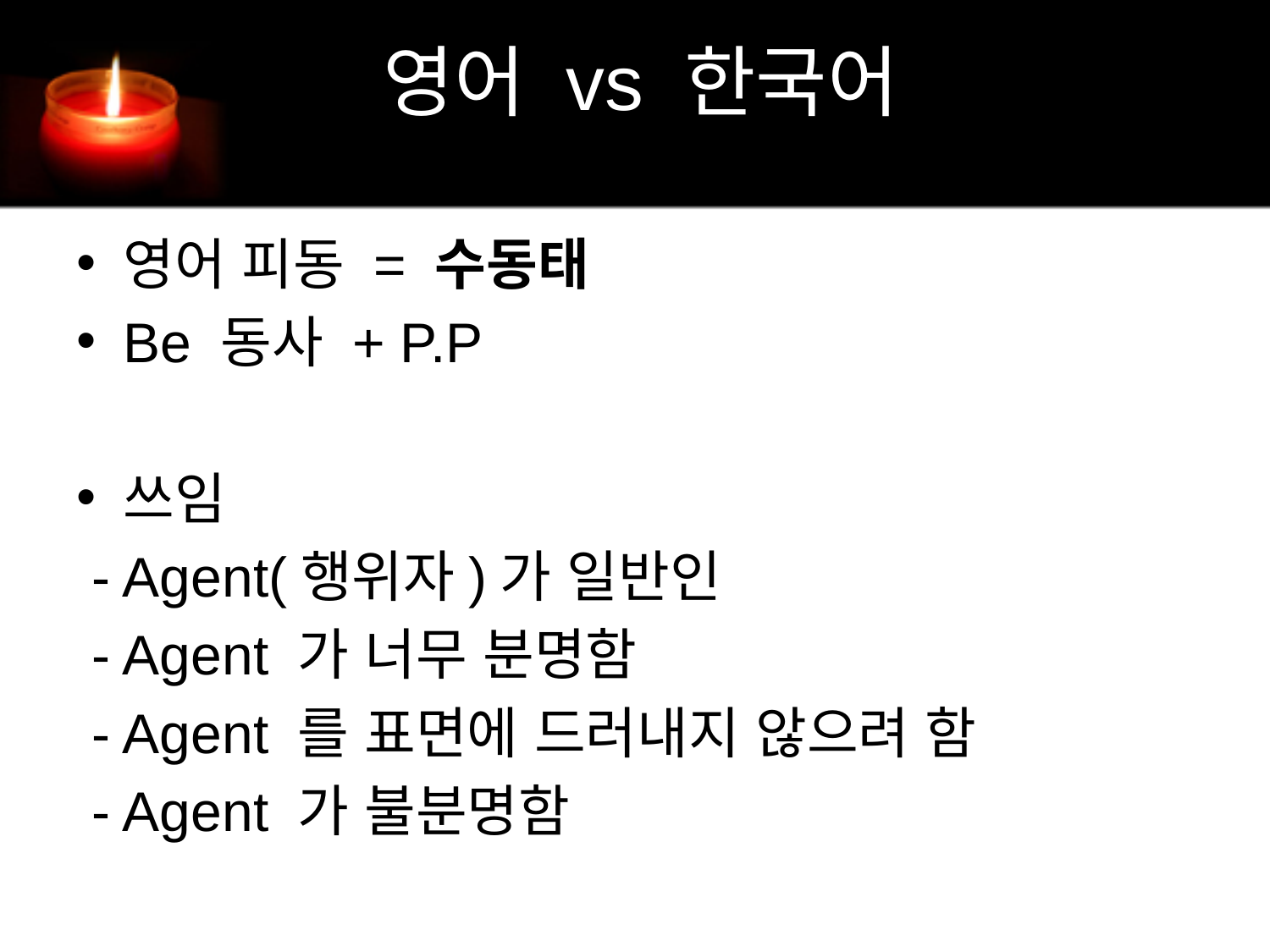

# 영어 vs 한국어
영어 피동 = 수동태
Be 동사 + P.P

쓰임
 - Agent(행위자)가 일반인
 - Agent 가 너무 분명함
 - Agent 를 표면에 드러내지 않으려 함
 - Agent 가 불분명함